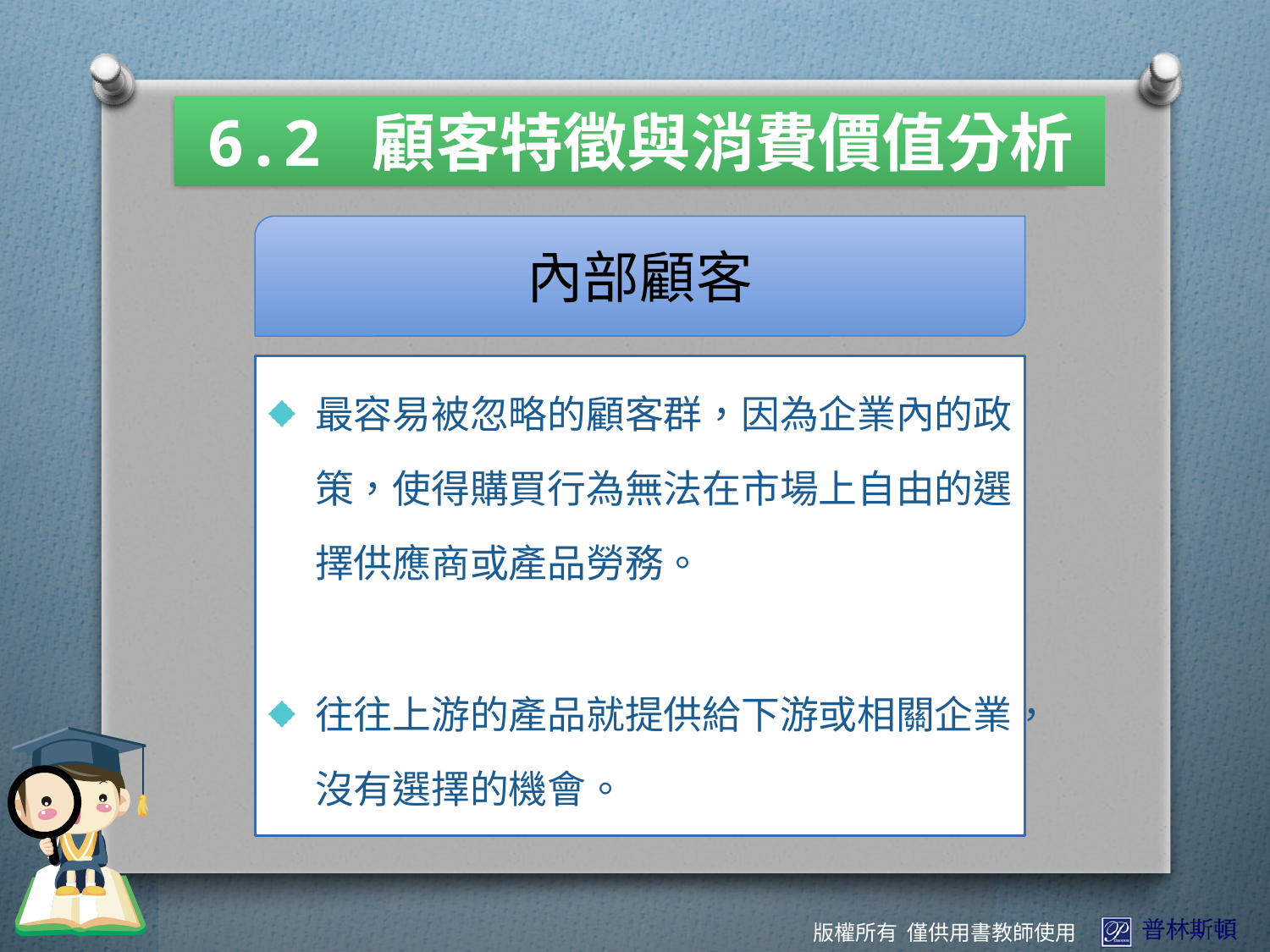

6.2 顧客特徵與消費價值分析
內部顧客
最容易被忽略的顧客群，因為企業內的政策，使得購買行為無法在市場上自由的選擇供應商或產品勞務。

往往上游的產品就提供給下游或相關企業，沒有選擇的機會。